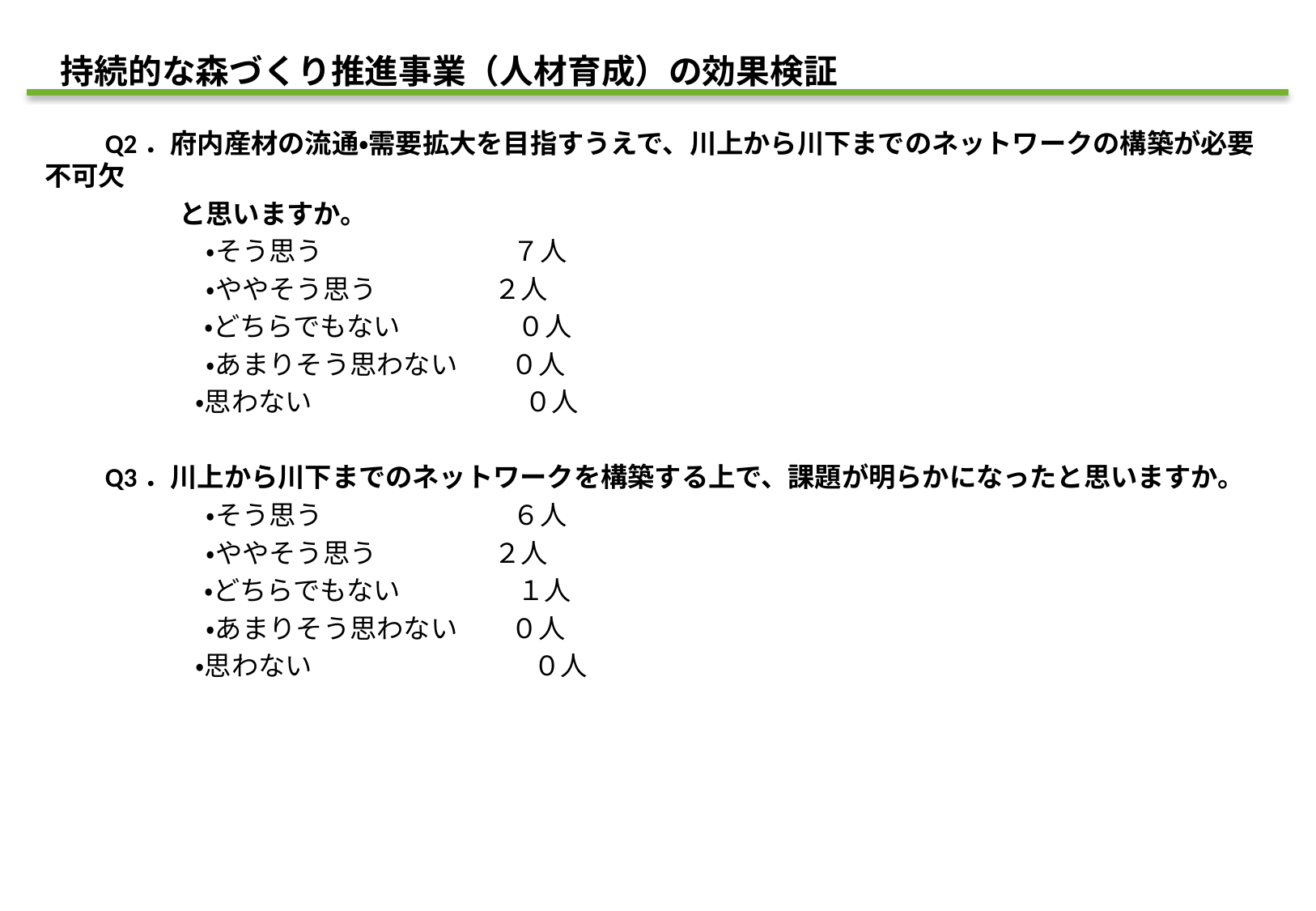

持続的な森づくり推進事業（人材育成）の効果検証
　　Q2．府内産材の流通・需要拡大を目指すうえで、川上から川下までのネットワークの構築が必要不可欠
　　　　　と思いますか。
　　　　　　・そう思う　　　                  ７人
　　　　　　・ややそう思う　               ２人
   　　　　　・どちらでもない　　　      ０人
　　　　　　・あまりそう思わない　　０人
  　　　  　  ・思わない　　　　　　    　０人

　　Q3．川上から川下までのネットワークを構築する上で、課題が明らかになったと思いますか。
　　　　　　・そう思う　　　                  ６人
　　　　　　・ややそう思う　               ２人
   　　　　　・どちらでもない　　　      １人
　　　　　　・あまりそう思わない　　０人
  　　　  　  ・思わない　　　　　　　 　０人